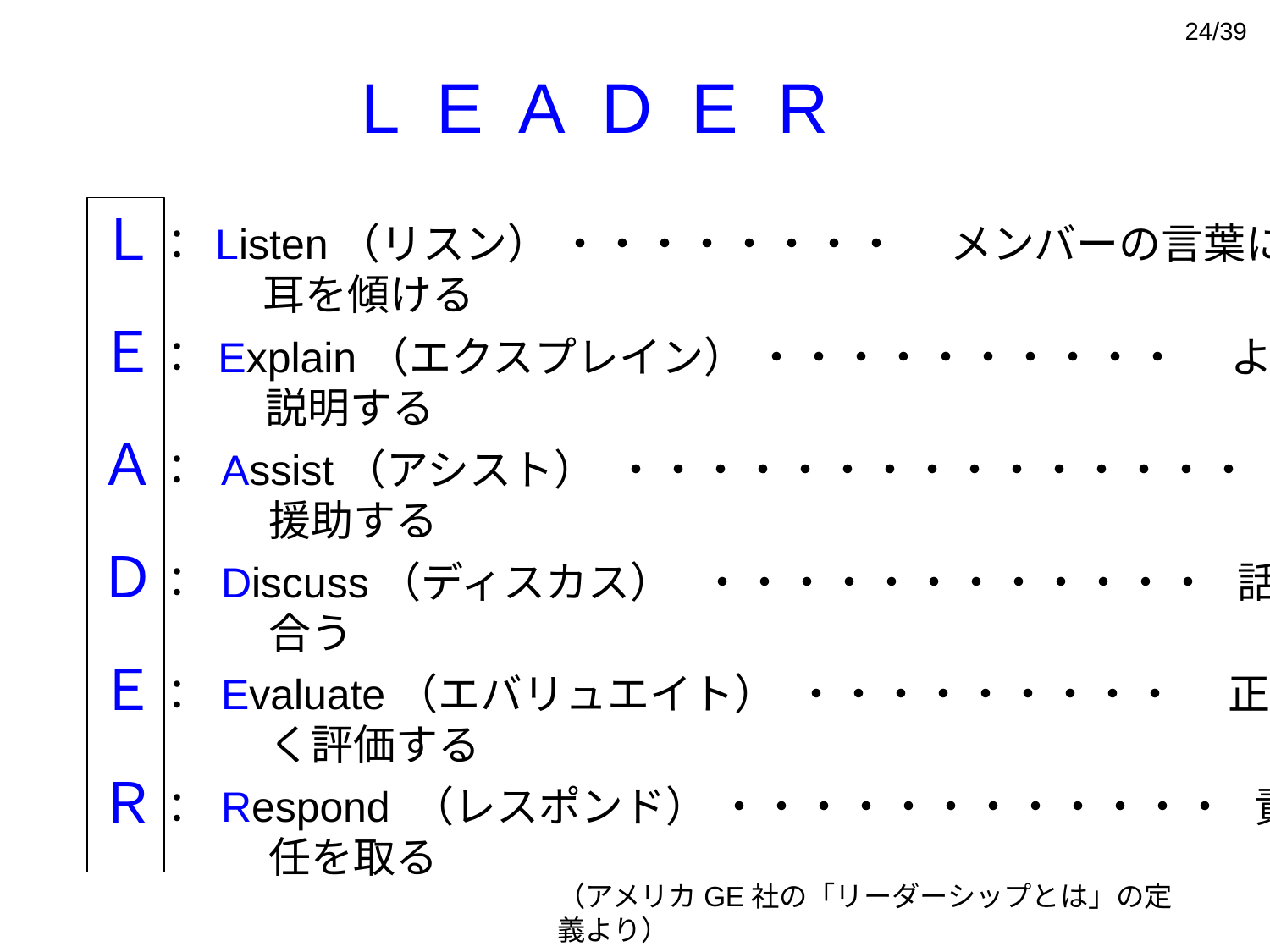

L  E  A  D  E  R
Ｌ：

Listen（リスン） ・・・・・・・・　 メンバーの言葉に耳を傾ける
Ｅ：
Explain（エクスプレイン） ・・・・・・・・・・　 よく説明する
Ａ：
Assist（アシスト）  ・・・・・・・・・・・・・・・　 援助する
Ｄ：
Discuss（ディスカス）   ・・・・・・・・・・・・   話し合う
Ｅ：
Evaluate（エバリュエイト）  ・・・・・・・・・　 正しく評価する
Ｒ：
Respond （レスポンド） ・・・・・・・・・・・・   責任を取る
（アメリカGE社の「リーダーシップとは」の定義より）